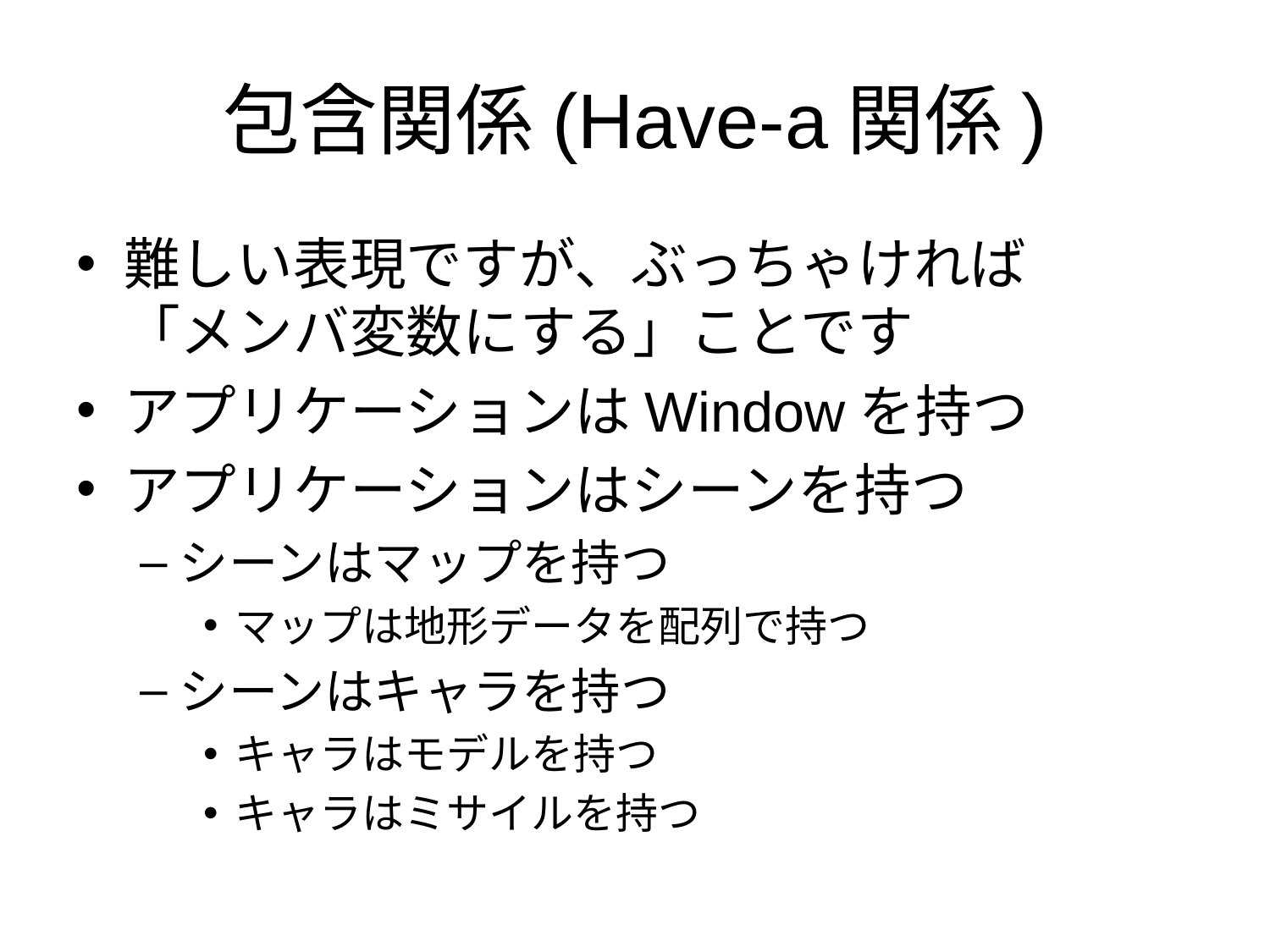

# 包含関係(Have-a関係)
難しい表現ですが、ぶっちゃければ
「メンバ変数にする」ことです
アプリケーションはWindowを持つ
アプリケーションはシーンを持つ
シーンはマップを持つ
マップは地形データを配列で持つ
シーンはキャラを持つ
キャラはモデルを持つ
キャラはミサイルを持つ